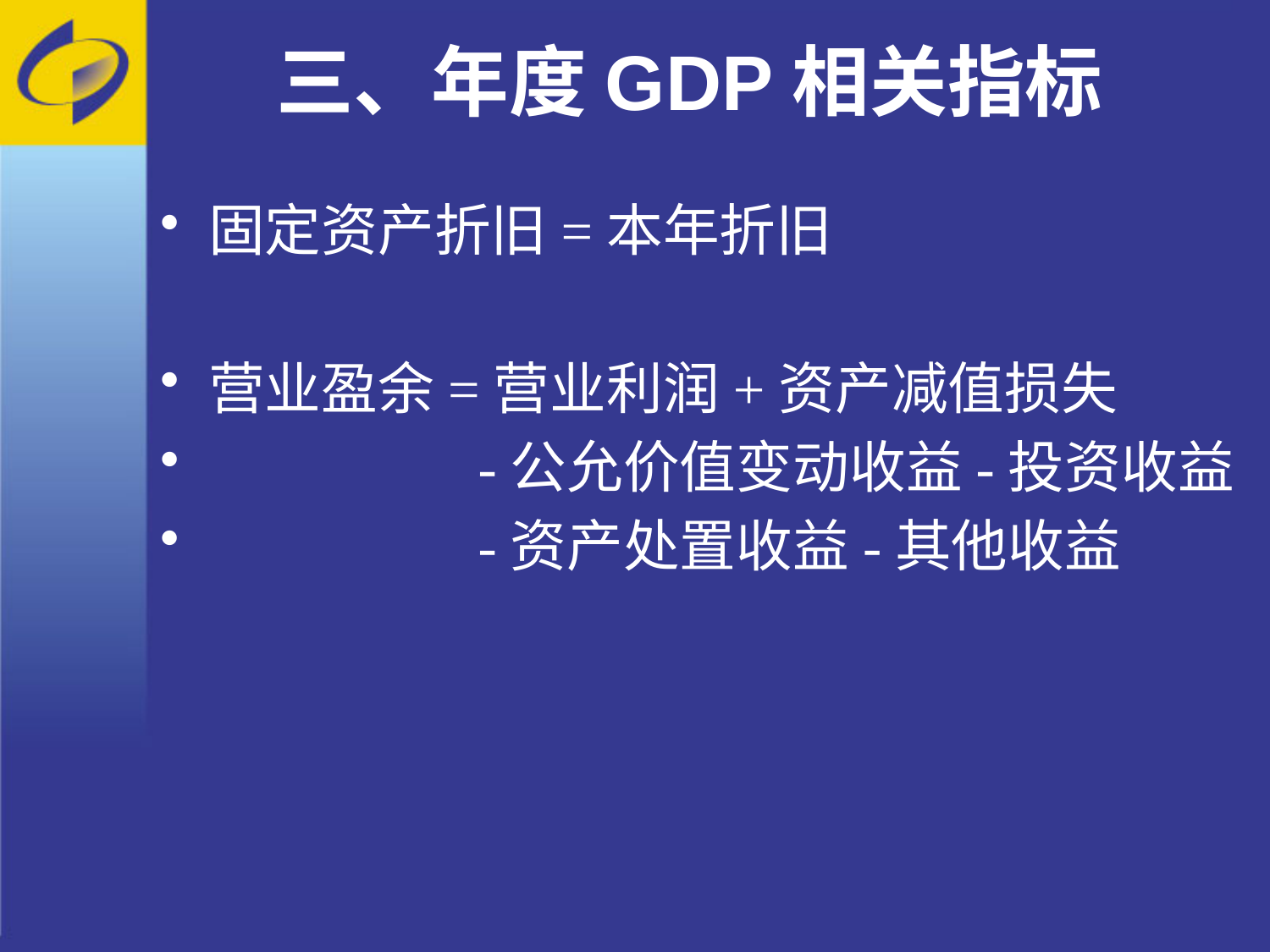

# 三、年度GDP相关指标
固定资产折旧=本年折旧

营业盈余=营业利润+资产减值损失
                   -公允价值变动收益-投资收益
                   -资产处置收益-其他收益